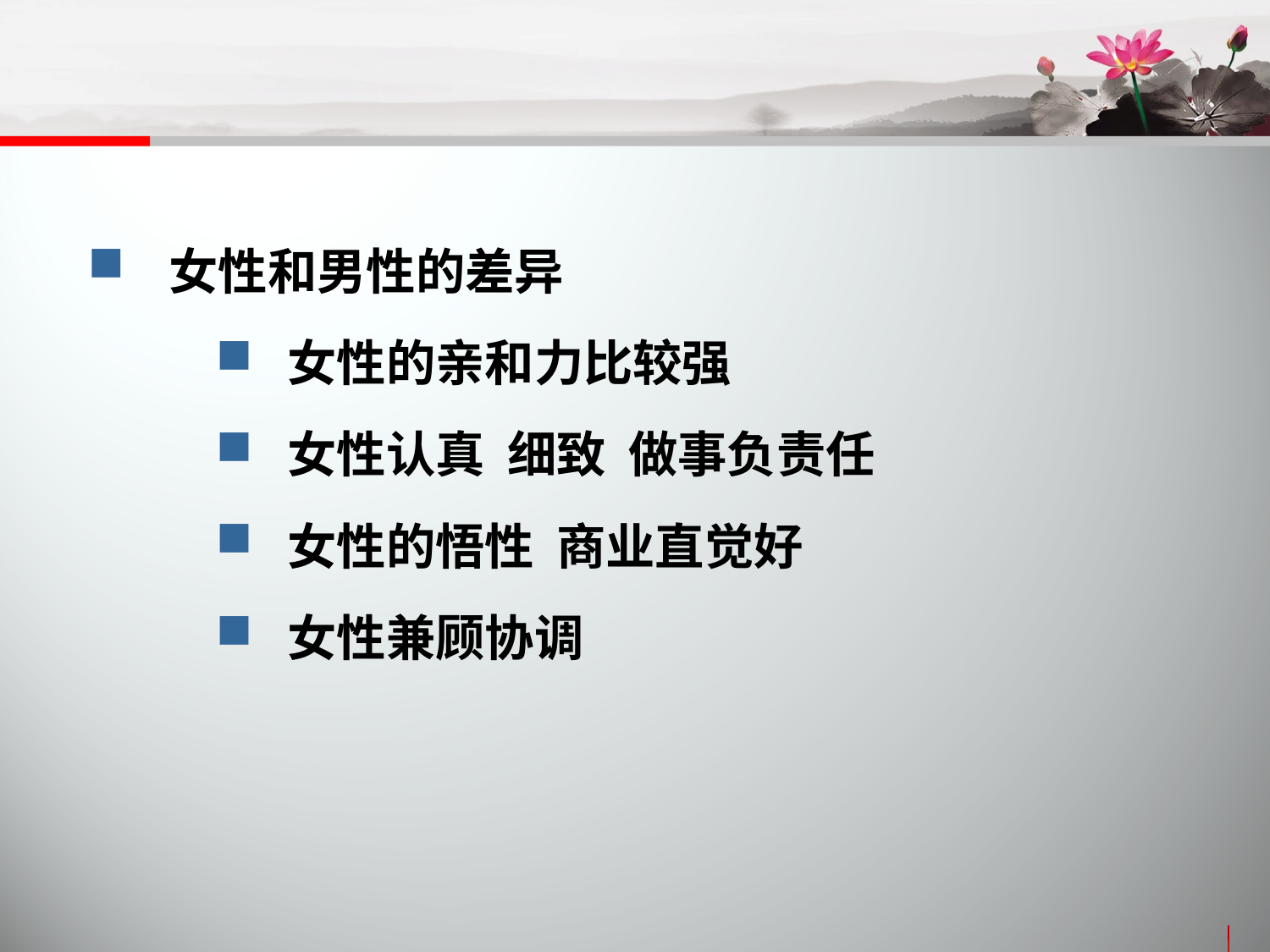

女性和男性的差异
  女性的亲和力比较强
  女性认真  细致  做事负责任
  女性的悟性  商业直觉好
  女性兼顾协调